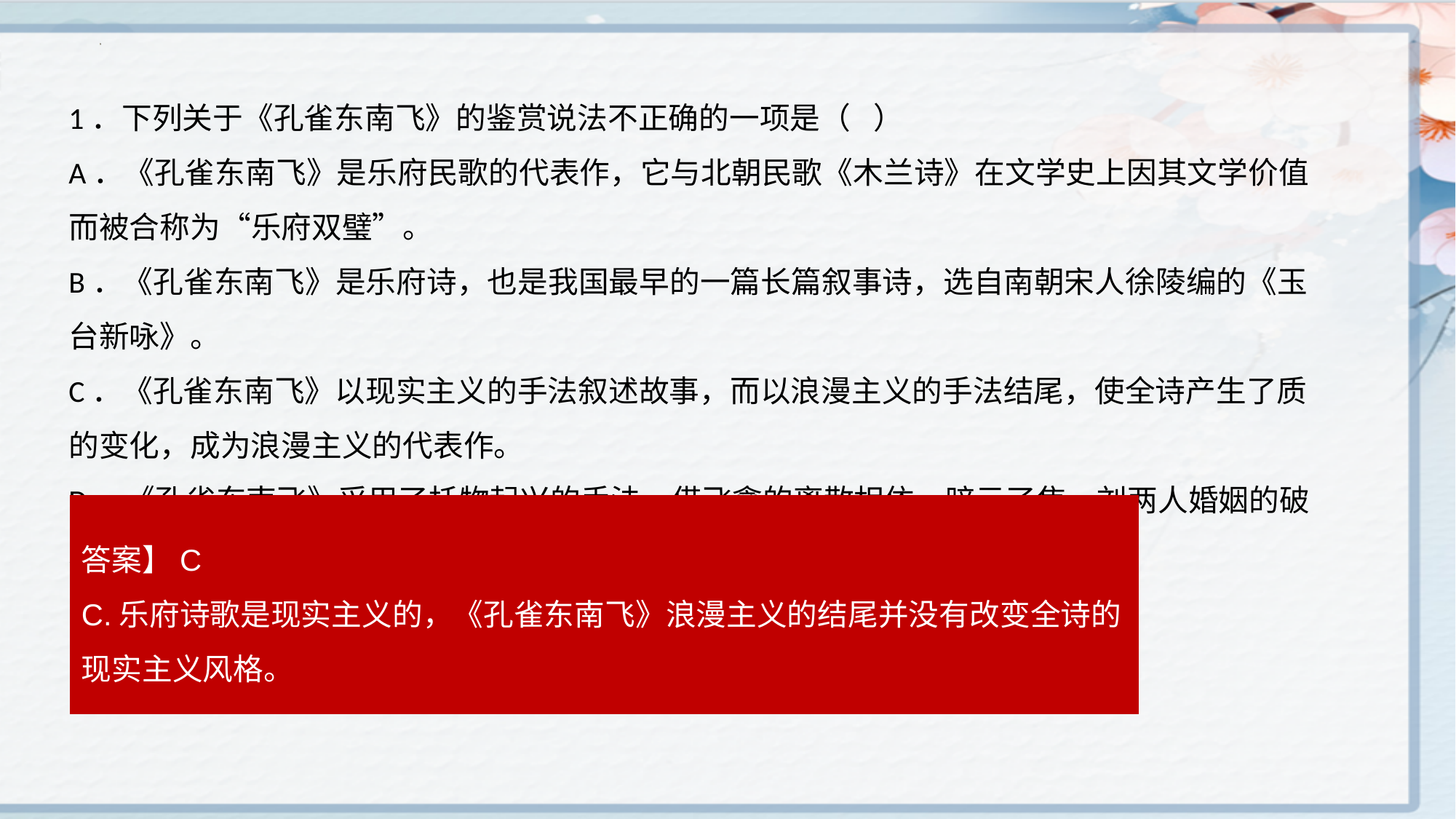

1．下列关于《孔雀东南飞》的鉴赏说法不正确的一项是（   ）
A．《孔雀东南飞》是乐府民歌的代表作，它与北朝民歌《木兰诗》在文学史上因其文学价值而被合称为“乐府双璧”。
B．《孔雀东南飞》是乐府诗，也是我国最早的一篇长篇叙事诗，选自南朝宋人徐陵编的《玉台新咏》。
C．《孔雀东南飞》以现实主义的手法叙述故事，而以浪漫主义的手法结尾，使全诗产生了质的变化，成为浪漫主义的代表作。
D．《孔雀东南飞》采用了托物起兴的手法，借飞禽的离散相依，暗示了焦、刘两人婚姻的破裂，给全诗奠定了缠绵悱恻的抒情基调。
答案】C
C.乐府诗歌是现实主义的，《孔雀东南飞》浪漫主义的结尾并没有改变全诗的现实主义风格。